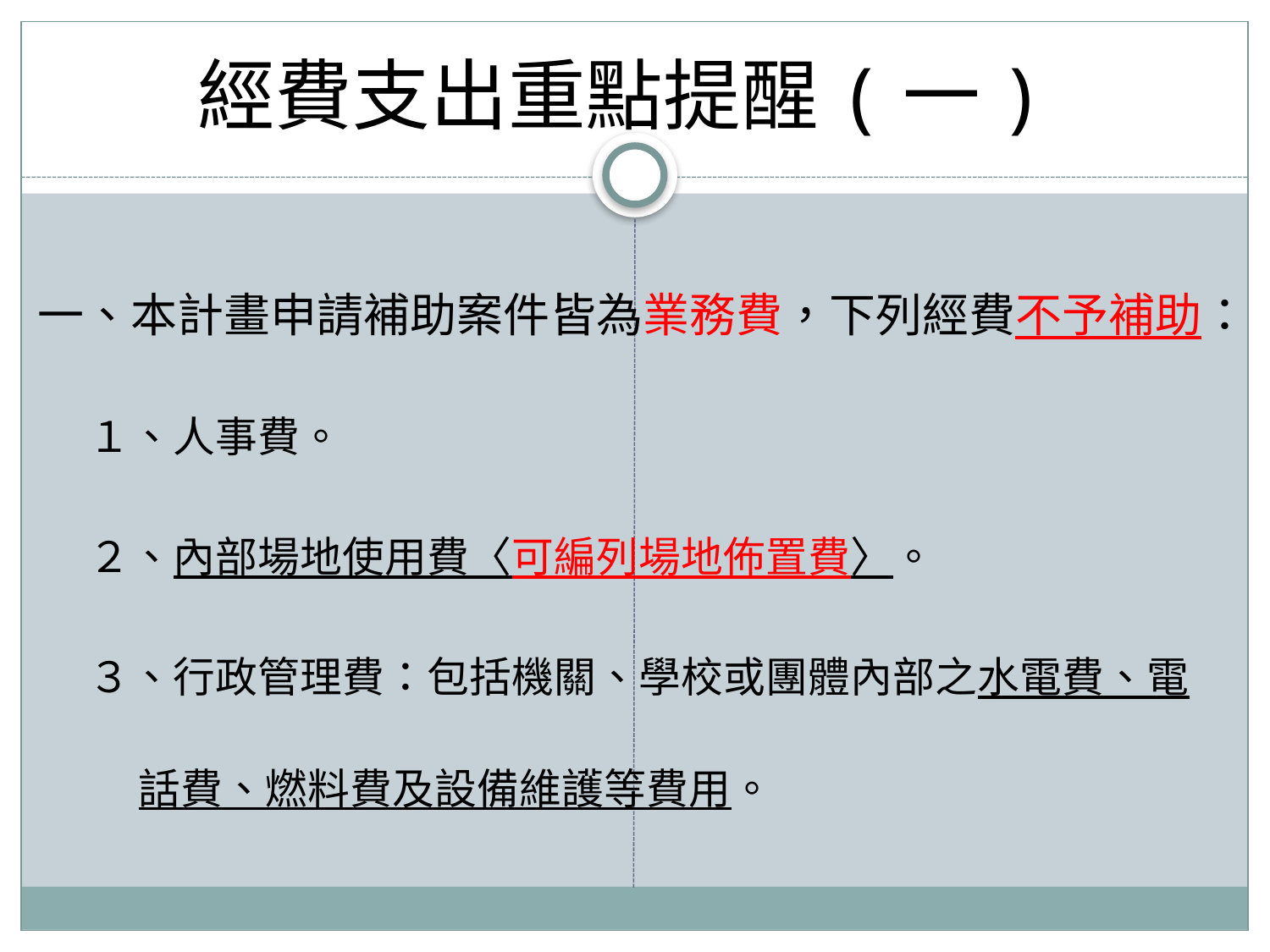

# 經費支出重點提醒(一)
一、本計畫申請補助案件皆為業務費，下列經費不予補助：
１、人事費。
２、內部場地使用費〈可編列場地佈置費〉。
３、行政管理費：包括機關、學校或團體內部之水電費、電話費、燃料費及設備維護等費用。